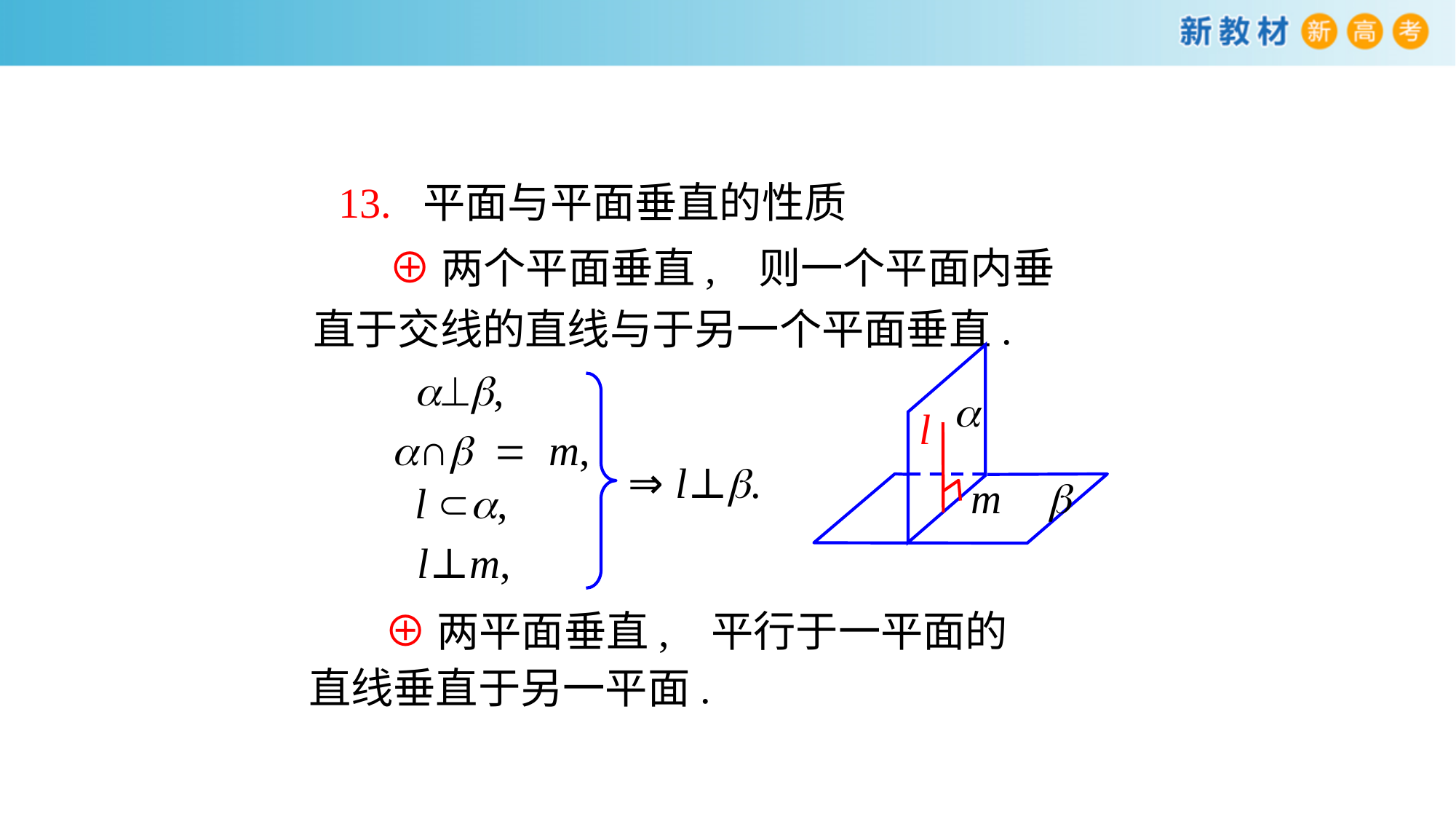

13.  平面与平面垂直的性质
        ⊕两个平面垂直,   则一个平面内垂直于交线的直线与于另一个平面垂直.
α
l

m
β

α⊥β,

α∩β = m,
⇒ l⊥β.
l ⊂α,
l⊥m,
        ⊕两平面垂直,   平行于一平面的直线垂直于另一平面.